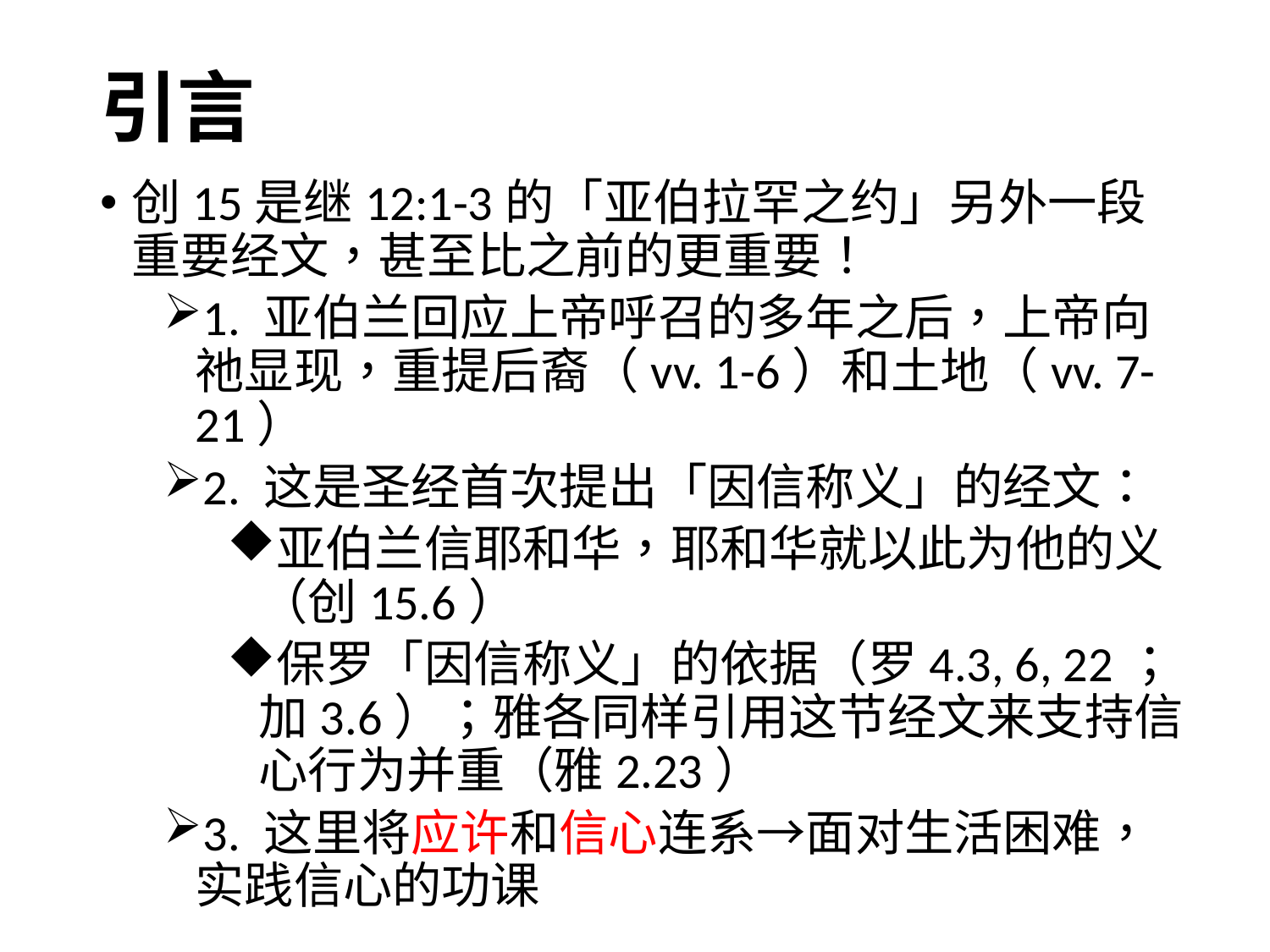

# 引言
创15是继12:1-3的「亚伯拉罕之约」另外一段重要经文，甚至比之前的更重要！
1. 亚伯兰回应上帝呼召的多年之后，上帝向祂显现，重提后裔（vv. 1-6）和土地（vv. 7-21）
2. 这是圣经首次提出「因信称义」的经文：
亚伯兰信耶和华，耶和华就以此为他的义（创15.6）
保罗「因信称义」的依据（罗4.3, 6, 22；加3.6）；雅各同样引用这节经文来支持信心行为并重（雅2.23）
3. 这里将应许和信心连系→面对生活困难，实践信心的功课